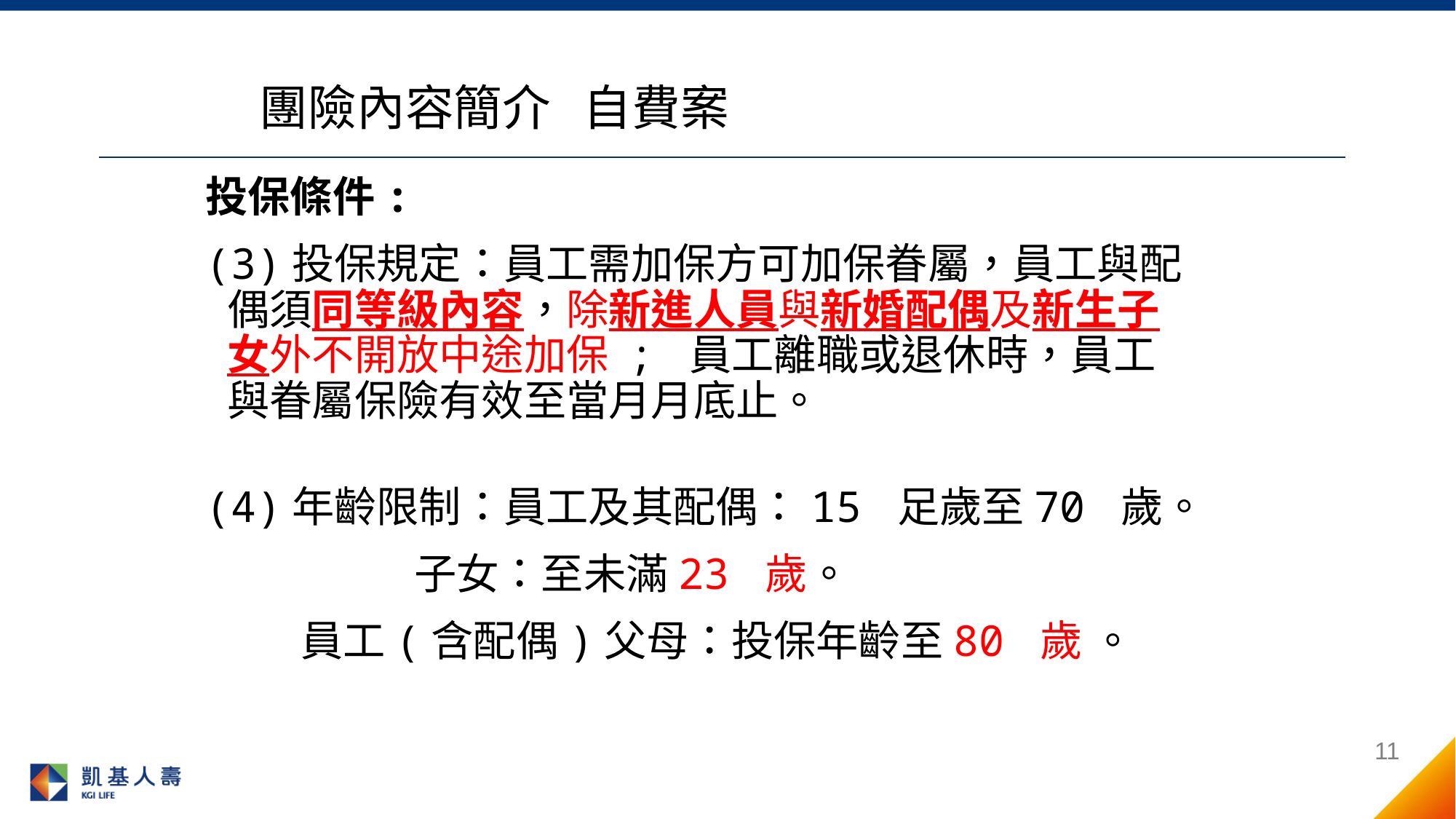

團險內容簡介   自費案
投保條件:
(3)投保規定：員工需加保方可加保眷屬，員工與配偶須同等級內容，除新進人員與新婚配偶及新生子女外不開放中途加保 ; 員工離職或退休時，員工與眷屬保險有效至當月月底止。

(4)年齡限制：員工及其配偶：15 足歲至70 歲。
                     子女：至未滿23 歲。
         員工(含配偶)父母：投保年齡至80 歲 。